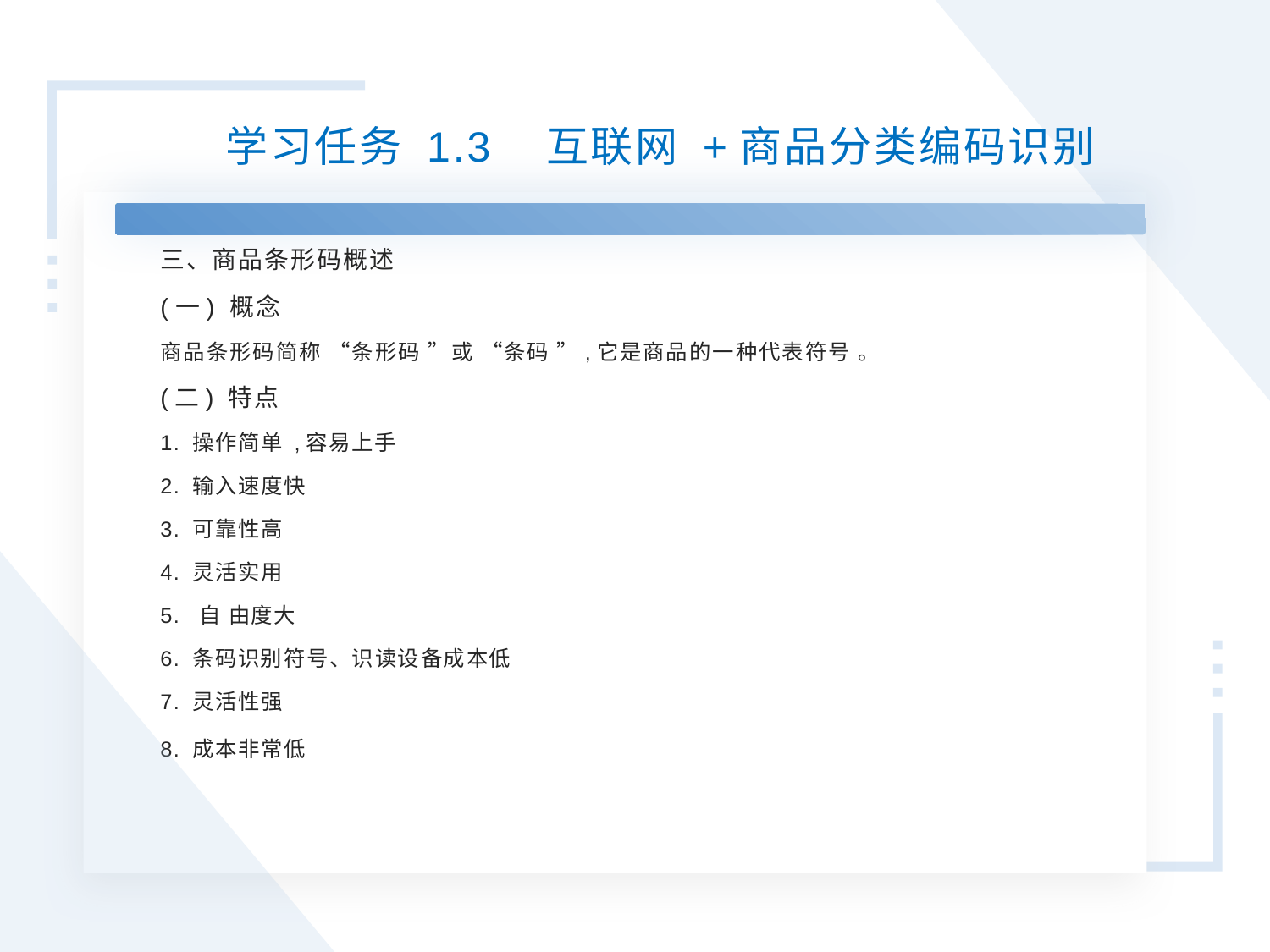

学习任务 1.3   互联网 +商品分类编码识别

三、商品条形码概述
(一) 概念
商品条形码简称 “条形码 ”或 “条码 ”,它是商品的一种代表符号 。
(二) 特点
1. 操作简单 ,容易上手
2. 输入速度快
3. 可靠性高
4. 灵活实用
5.  自 由度大
6. 条码识别符号、识读设备成本低
7. 灵活性强
8. 成本非常低